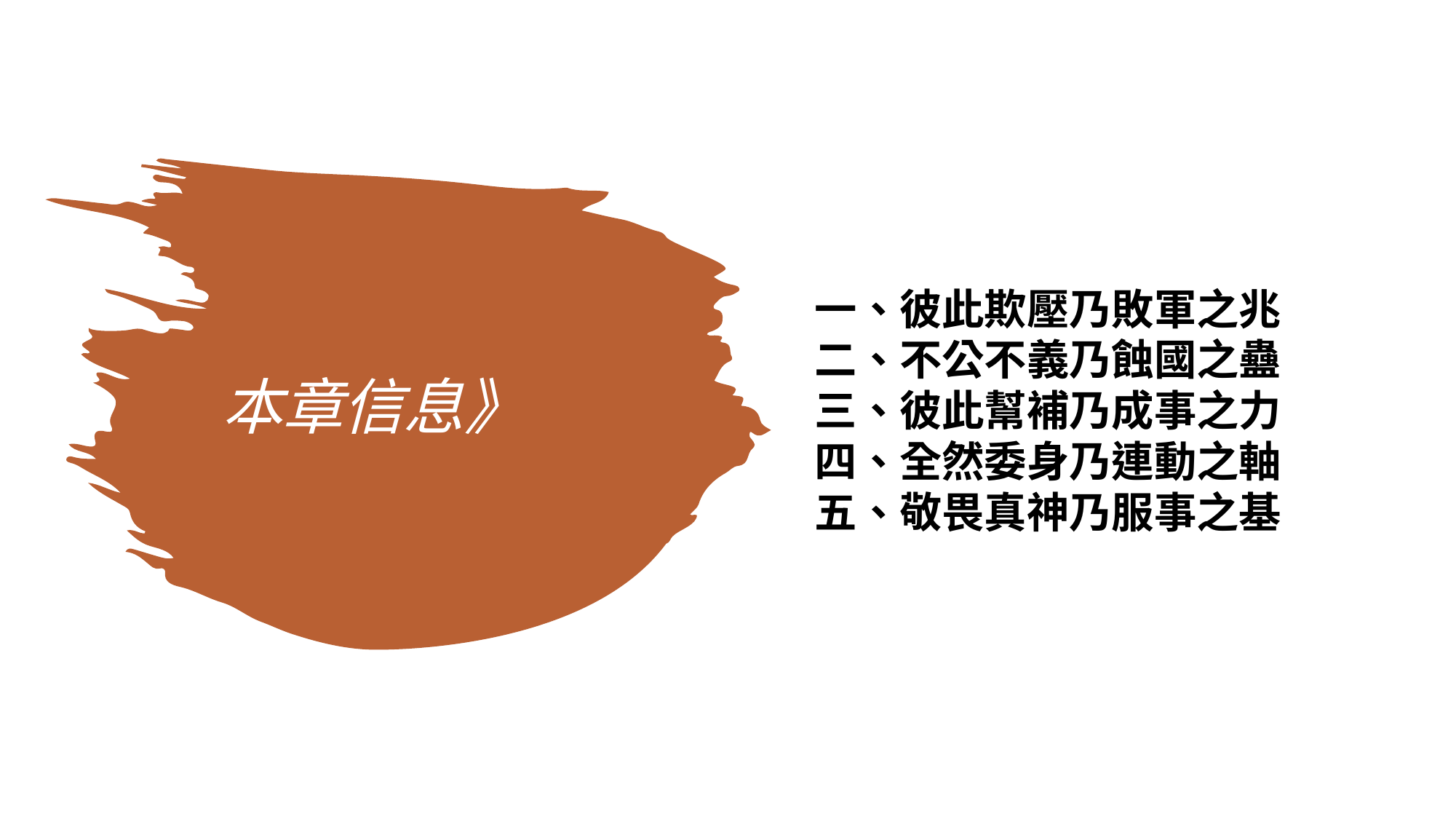

一、彼此欺壓乃敗軍之兆
二、不公不義乃蝕國之蠱
三、彼此幫補乃成事之力
四、全然委身乃連動之軸
五、敬畏真神乃服事之基

# 本章信息》